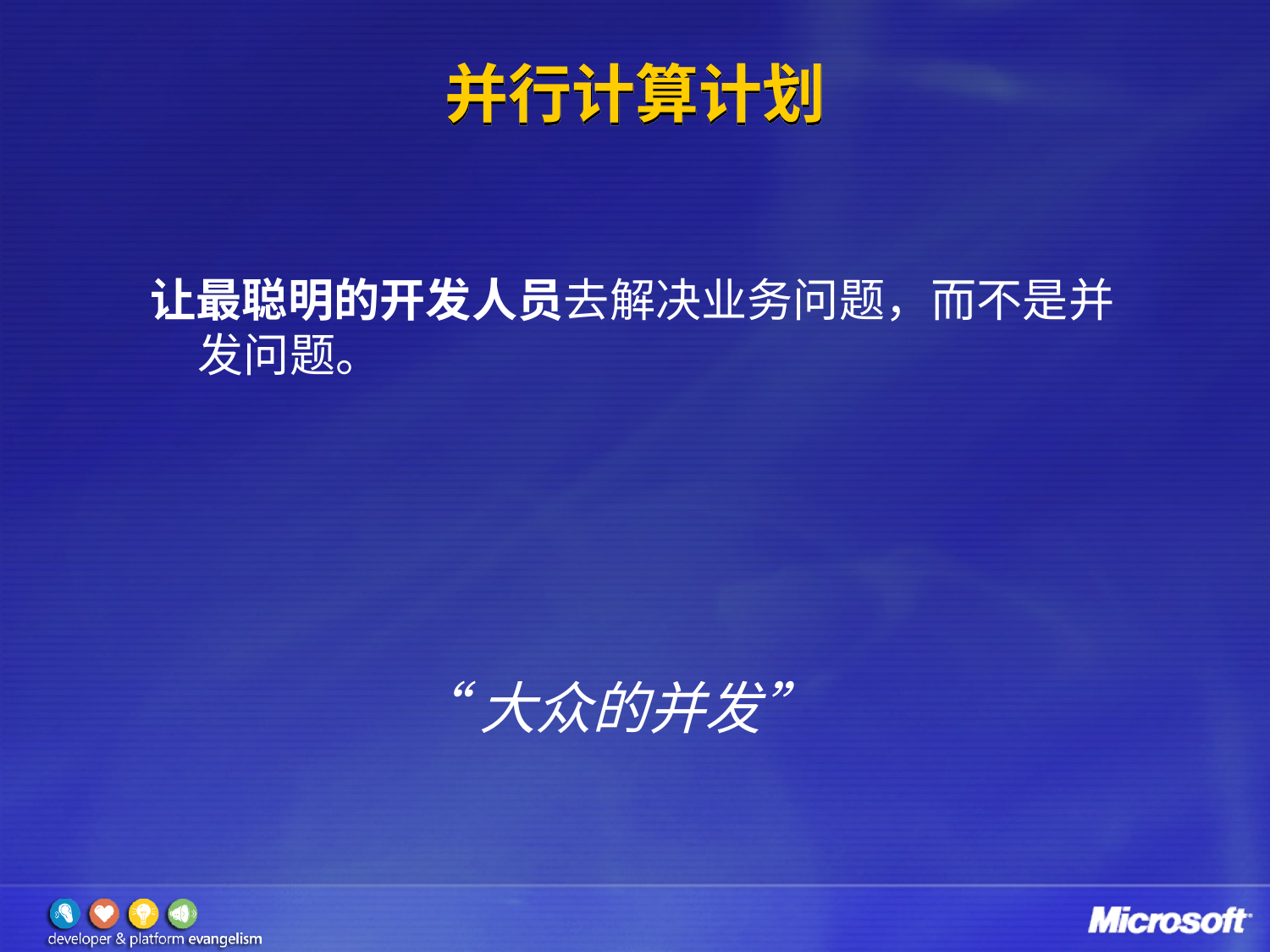

# 并行计算计划
让最聪明的开发人员去解决业务问题，而不是并发问题。
“大众的并发”